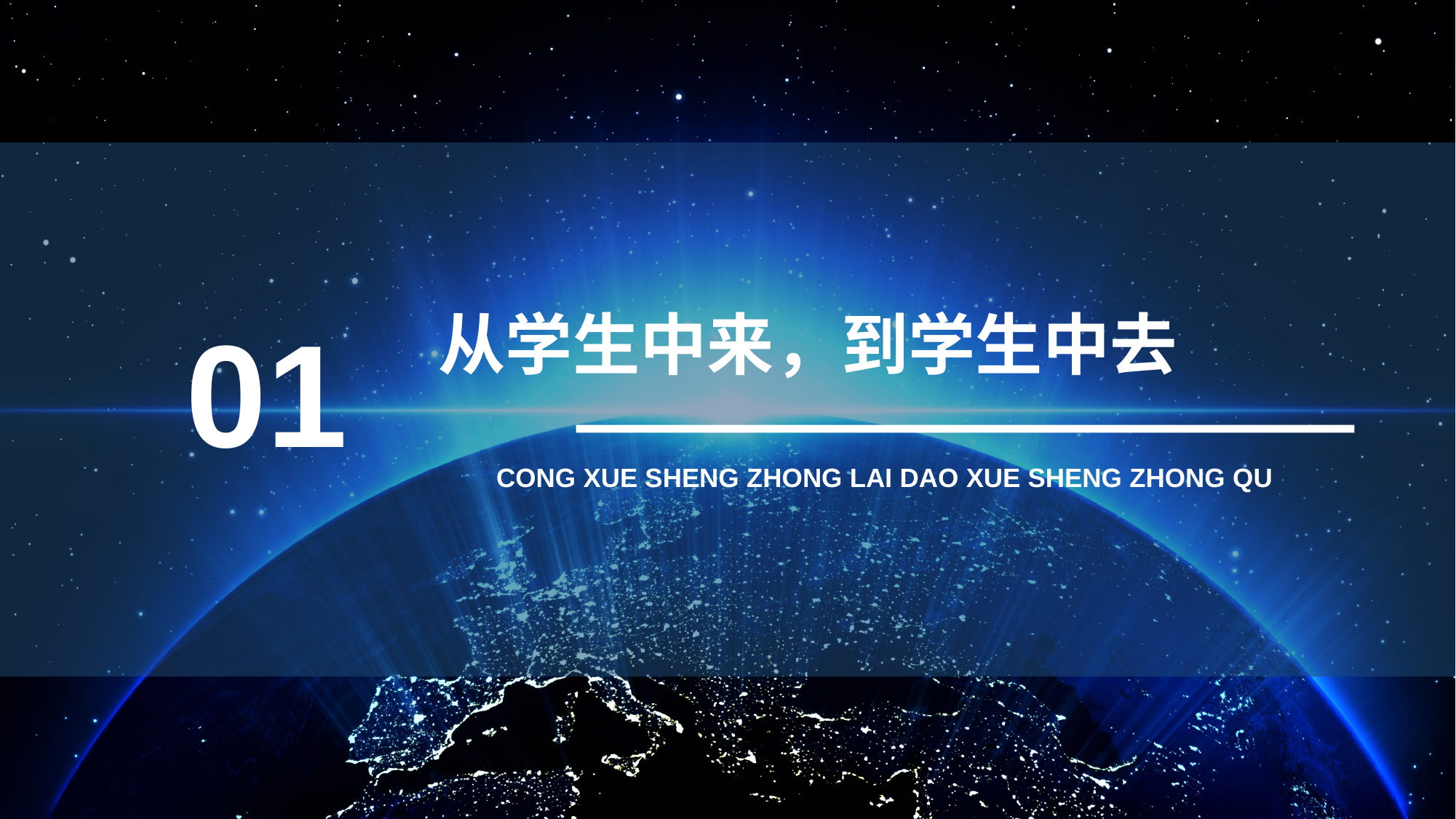

01
从学生中来，到学生中去
CONG XUE SHENG ZHONG LAI DAO XUE SHENG ZHONG QU